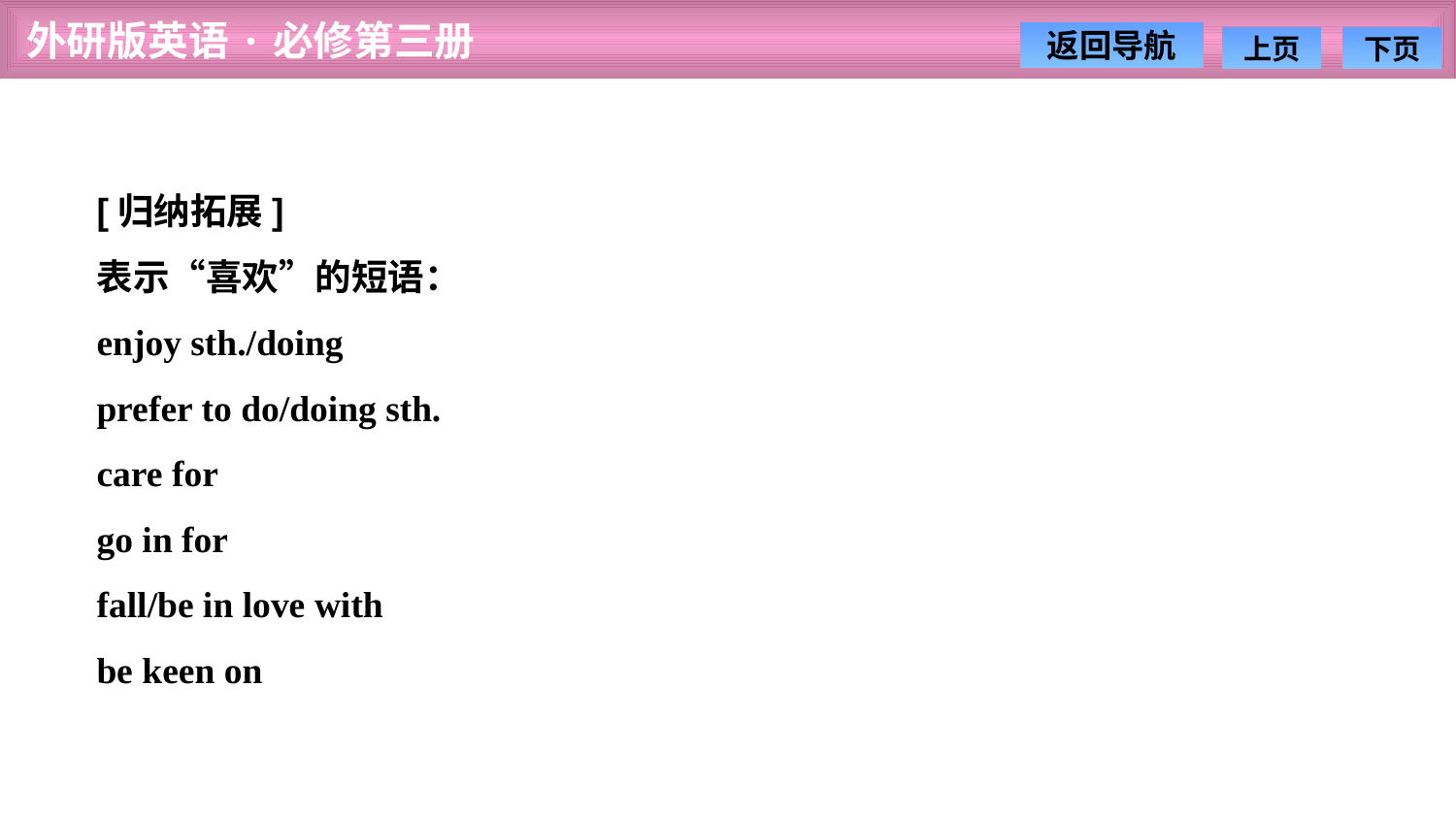

[归纳拓展]
表示“喜欢”的短语：
enjoy sth./doing
prefer to do/doing sth.
care for
go in for
fall/be in love with
be keen on